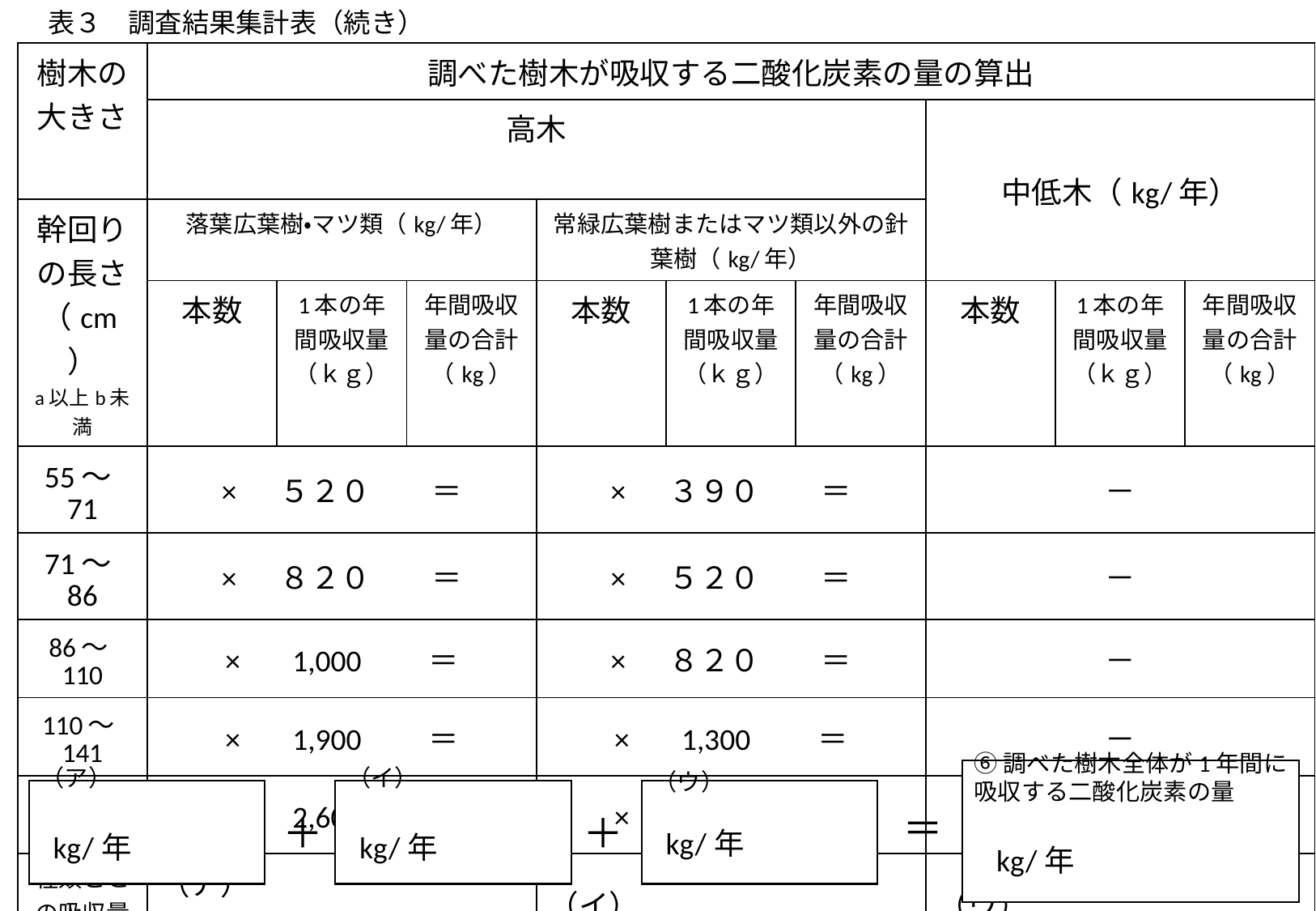

表３　調査結果集計表（続き）
| 樹木の大きさ | 調べた樹木が吸収する二酸化炭素の量の算出 |  |  |  |  |  |  |  |  |
| --- | --- | --- | --- | --- | --- | --- | --- | --- | --- |
|  | 高木 |  |  |  |  |  | 中低木（kg/年） |  |  |
| 幹回りの長さ（cm） a以上b未満 | 落葉広葉樹・マツ類（kg/年） |  |  | 常緑広葉樹またはマツ類以外の針葉樹（kg/年） |  |  |  |  |  |
|  | 本数 | 1本の年間吸収量（ｋｇ） | 年間吸収量の合計（kg） | 本数 | 1本の年間吸収量（ｋｇ） | 年間吸収量の合計（kg） | 本数 | 1本の年間吸収量（ｋｇ） | 年間吸収量の合計（kg） |
| 55～71 | ×　 ５２０　　＝ |  |  | ×　 ３９０　　＝ |  |  | － |  |  |
| 71～86 | ×　 ８２０　　＝ |  |  | ×　 ５２０　　＝ |  |  | － |  |  |
| 86～110 | ×　 1,000　　＝ |  |  | ×　 ８２０　　＝ |  |  | － |  |  |
| 110～141 | ×　 1,900　　＝ |  |  | ×　 1,300　　＝ |  |  | － |  |  |
| 141 以上 | ×　 2,600　　＝ |  |  | ×　 1,900　　＝ |  |  | － |  |  |
| 種類ごとの吸収量 | （ア） 　　計　　　　　　　　　　kg/年 |  |  | （イ） 　　計　　　　　　　　　　kg/年 |  |  | （ウ） 　　計　　　　　　　　　　kg/年 |  |  |
⑥調べた樹木全体が1年間に吸収する二酸化炭素の量

kg/年
（ア）

kg/年
（イ）

kg/年
（ウ）

kg/年
＝
＋
＋